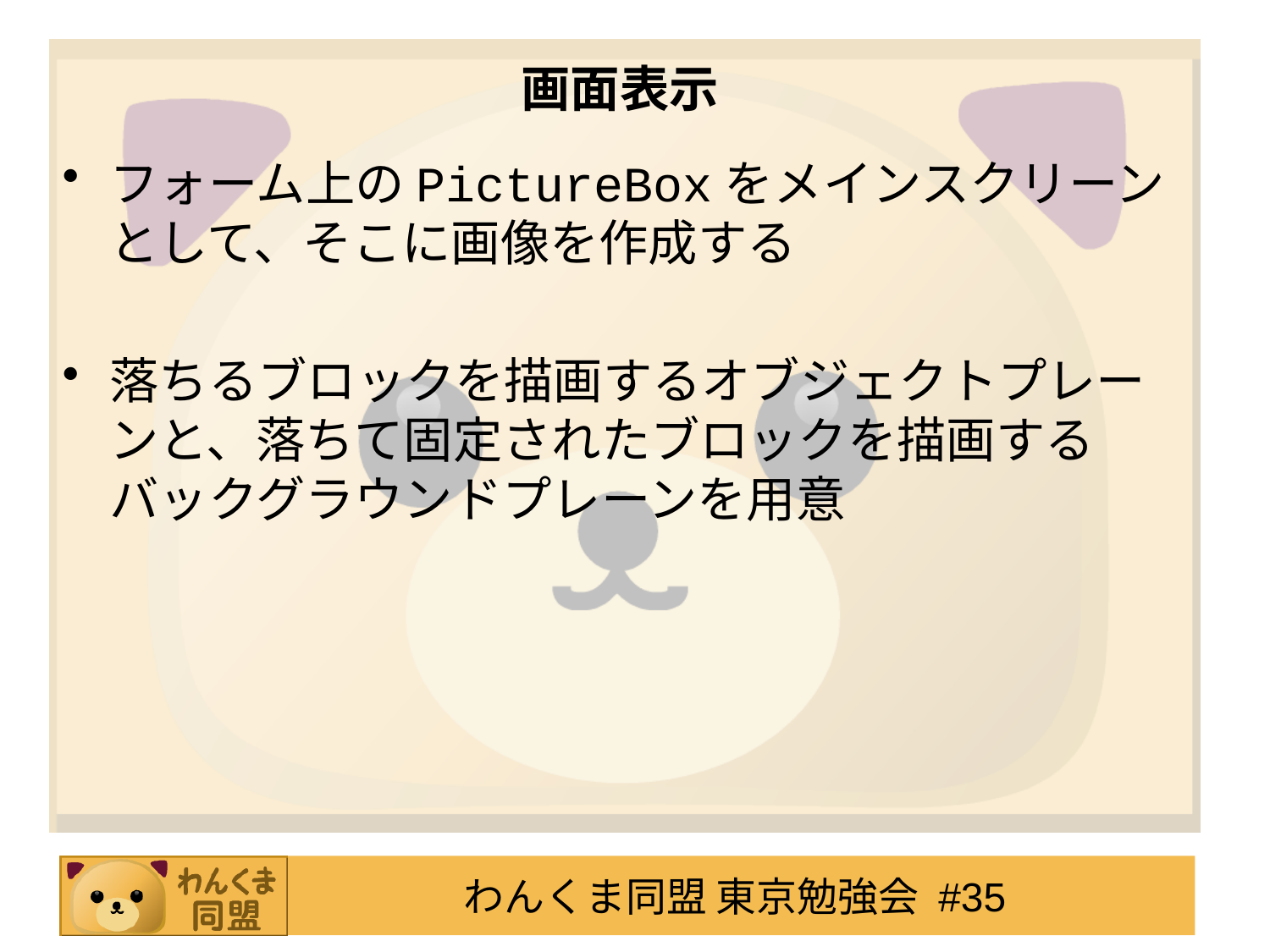

# 画面表示
フォーム上のPictureBoxをメインスクリーンとして、そこに画像を作成する

落ちるブロックを描画するオブジェクトプレーンと、落ちて固定されたブロックを描画するバックグラウンドプレーンを用意